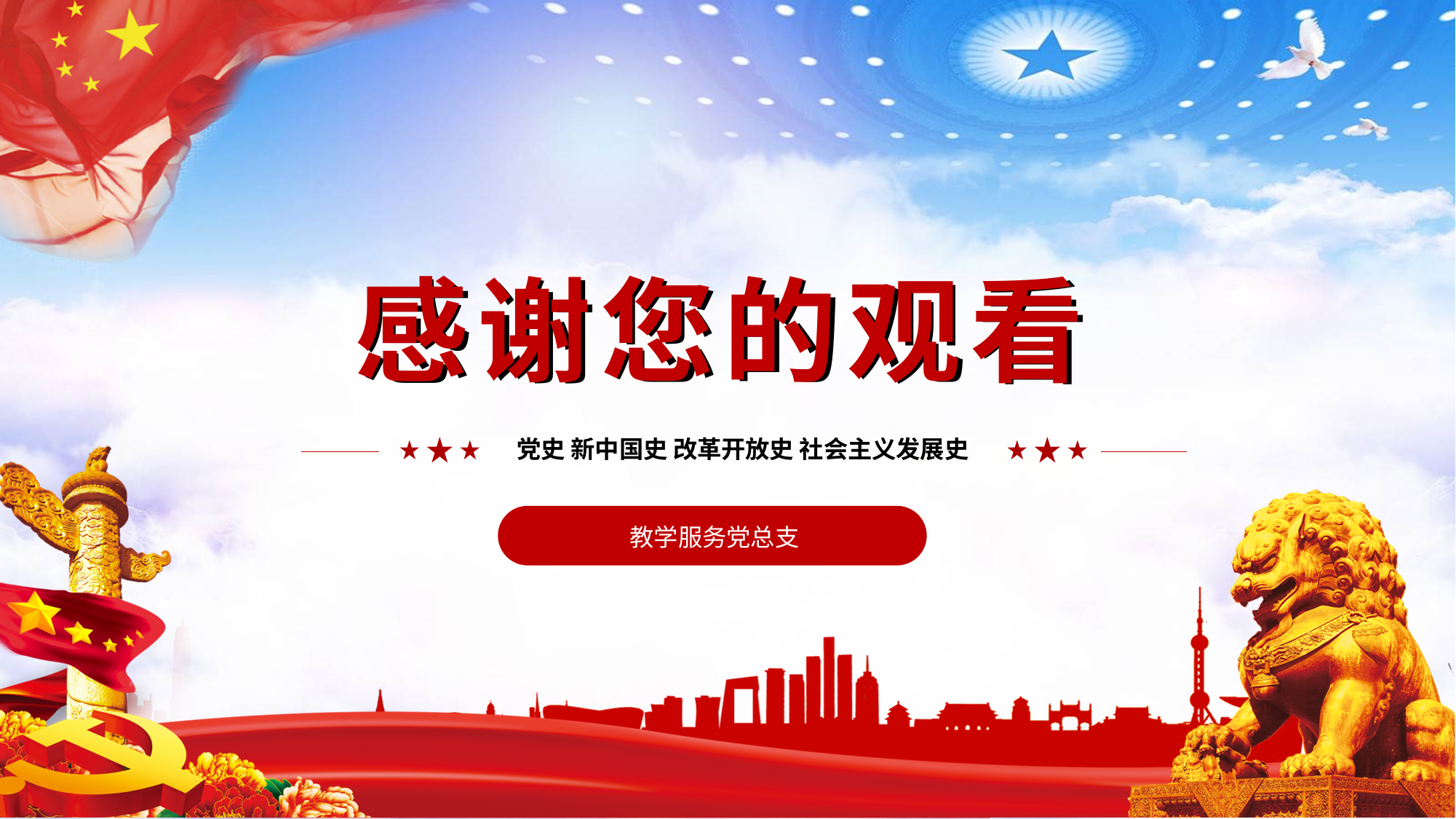

感谢您的观看
感谢您的观看
党史 新中国史 改革开放史 社会主义发展史

教学服务党总支